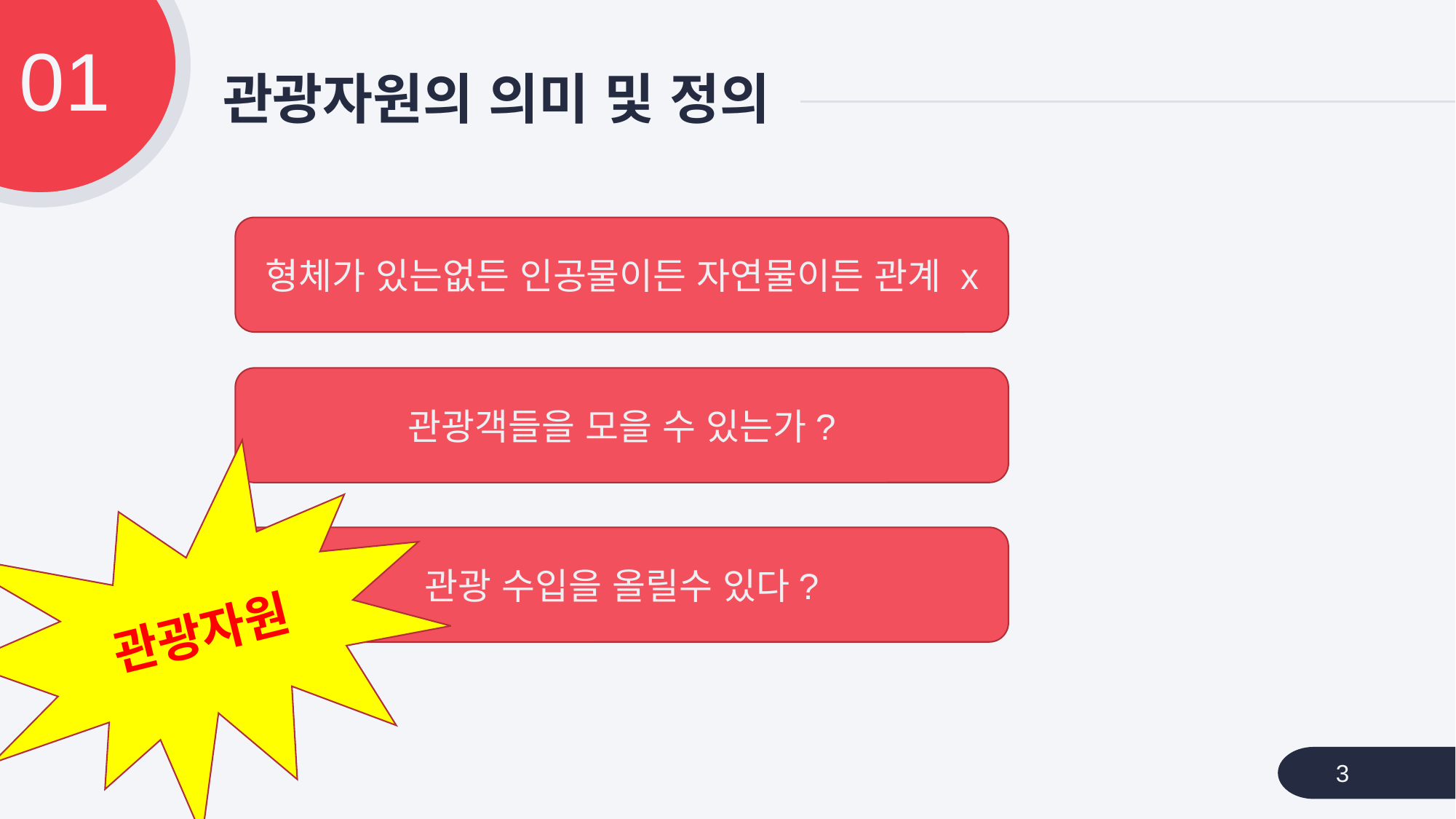

01
# 관광자원의 의미 및 정의
형체가 있는없든 인공물이든 자연물이든 관계 x
관광객들을 모을 수 있는가?
관광자원
관광 수입을 올릴수 있다?
3